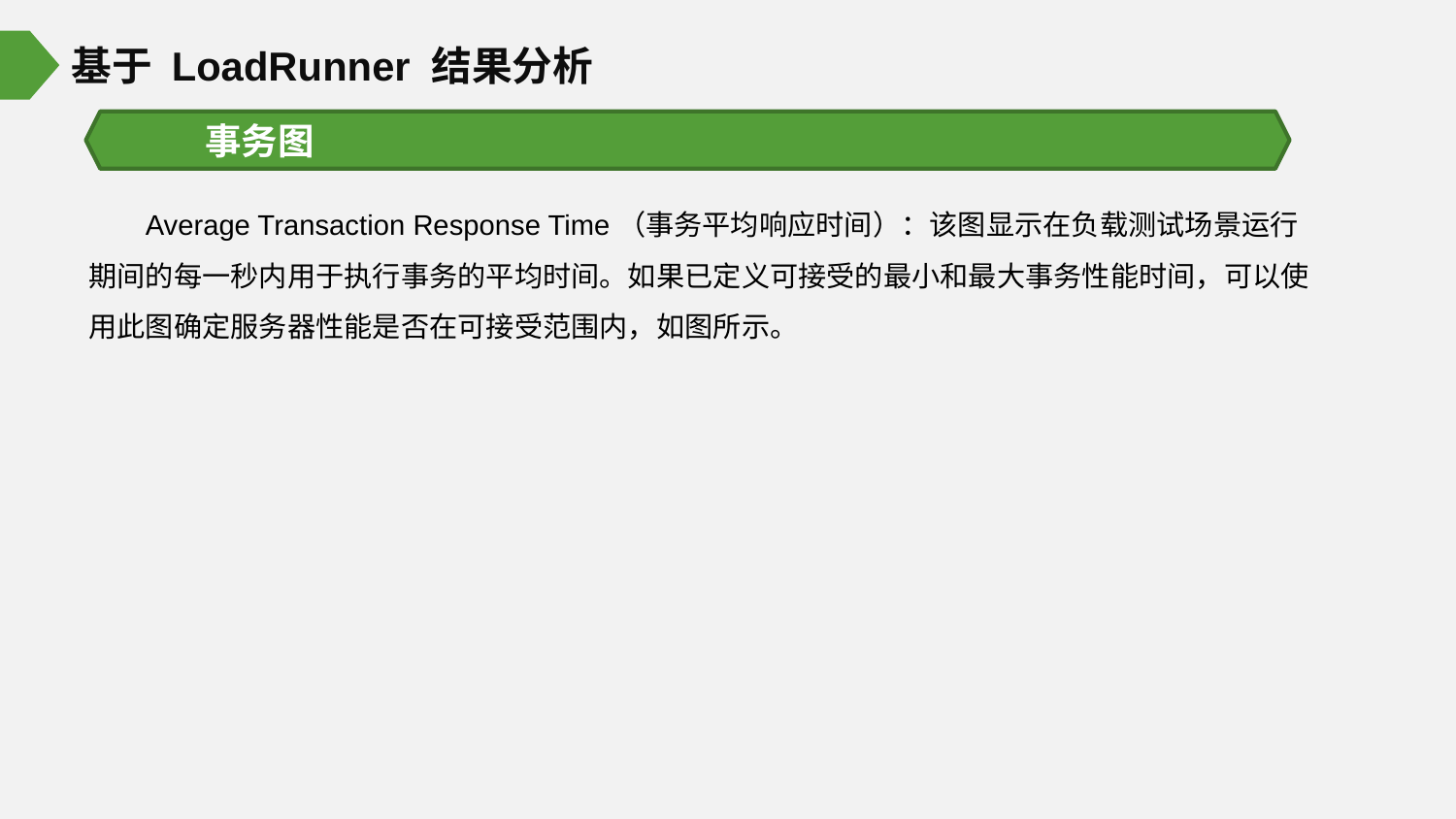

基于 LoadRunner 结果分析
事务图
Average Transaction Response Time（事务平均响应时间）：该图显示在负载测试场景运行期间的每一秒内用于执行事务的平均时间。如果已定义可接受的最小和最大事务性能时间，可以使用此图确定服务器性能是否在可接受范围内，如图所示。